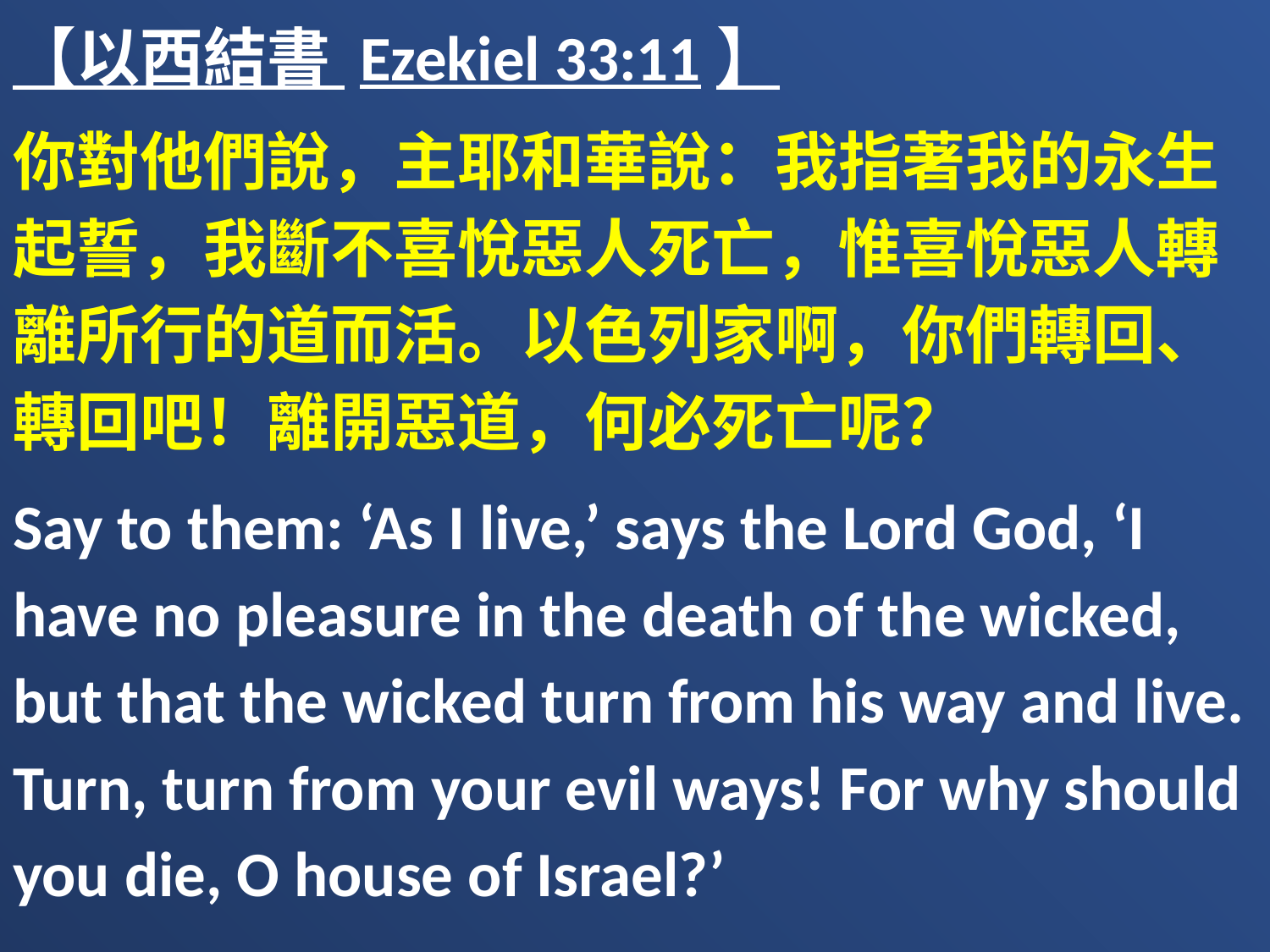

【以西結書 Ezekiel 33:11】
你對他們說，主耶和華說：我指著我的永生起誓，我斷不喜悅惡人死亡，惟喜悅惡人轉離所行的道而活。以色列家啊，你們轉回、轉回吧！離開惡道，何必死亡呢？
Say to them: ‘As I live,’ says the Lord God, ‘I have no pleasure in the death of the wicked, but that the wicked turn from his way and live. Turn, turn from your evil ways! For why should you die, O house of Israel?’